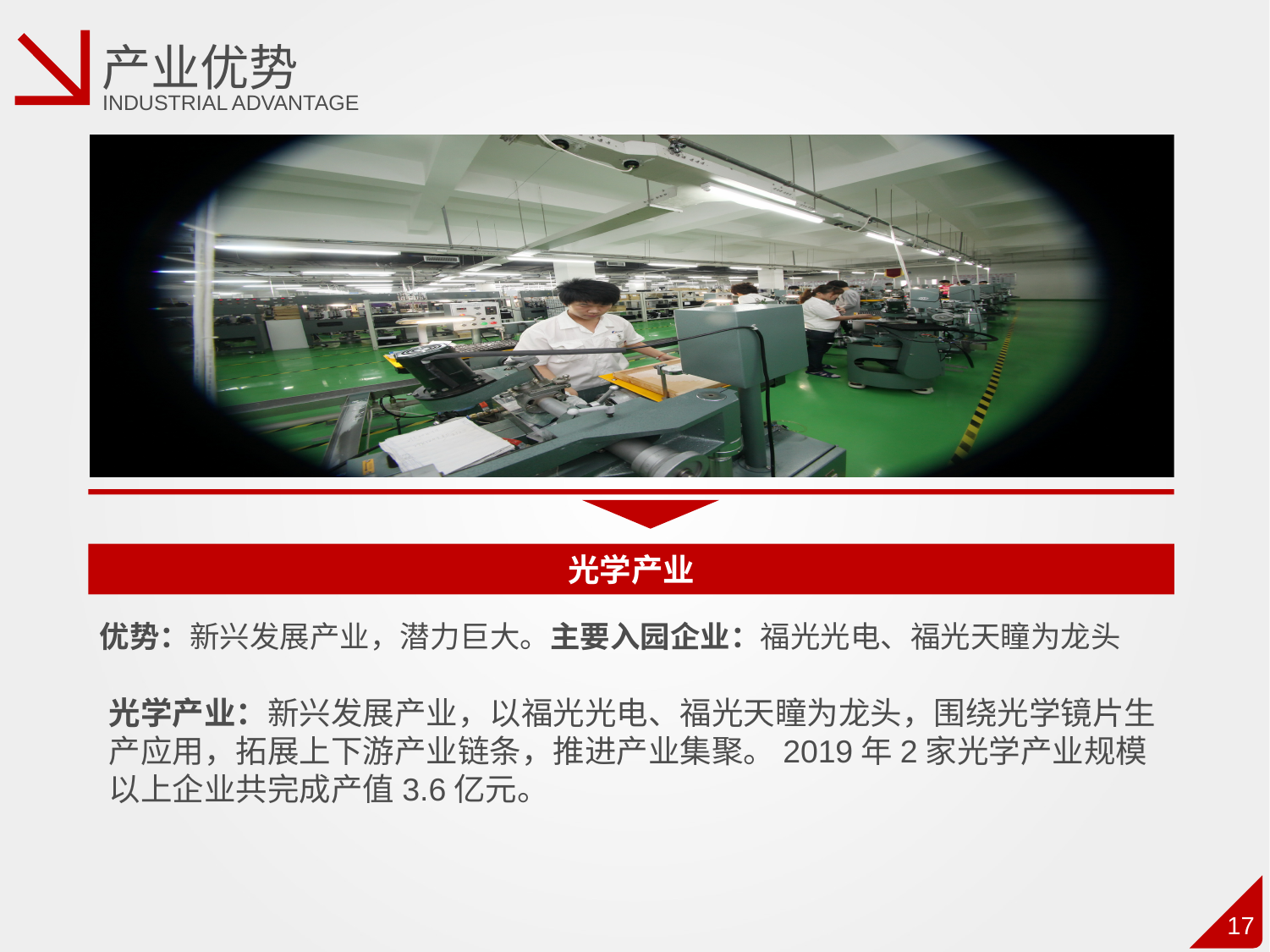

产业优势
industriAL ADVANTAGE

光学产业
优势：新兴发展产业，潜力巨大。主要入园企业：福光光电、福光天瞳为龙头
光学产业：新兴发展产业，以福光光电、福光天瞳为龙头，围绕光学镜片生产应用，拓展上下游产业链条，推进产业集聚。2019年2家光学产业规模以上企业共完成产值3.6亿元。